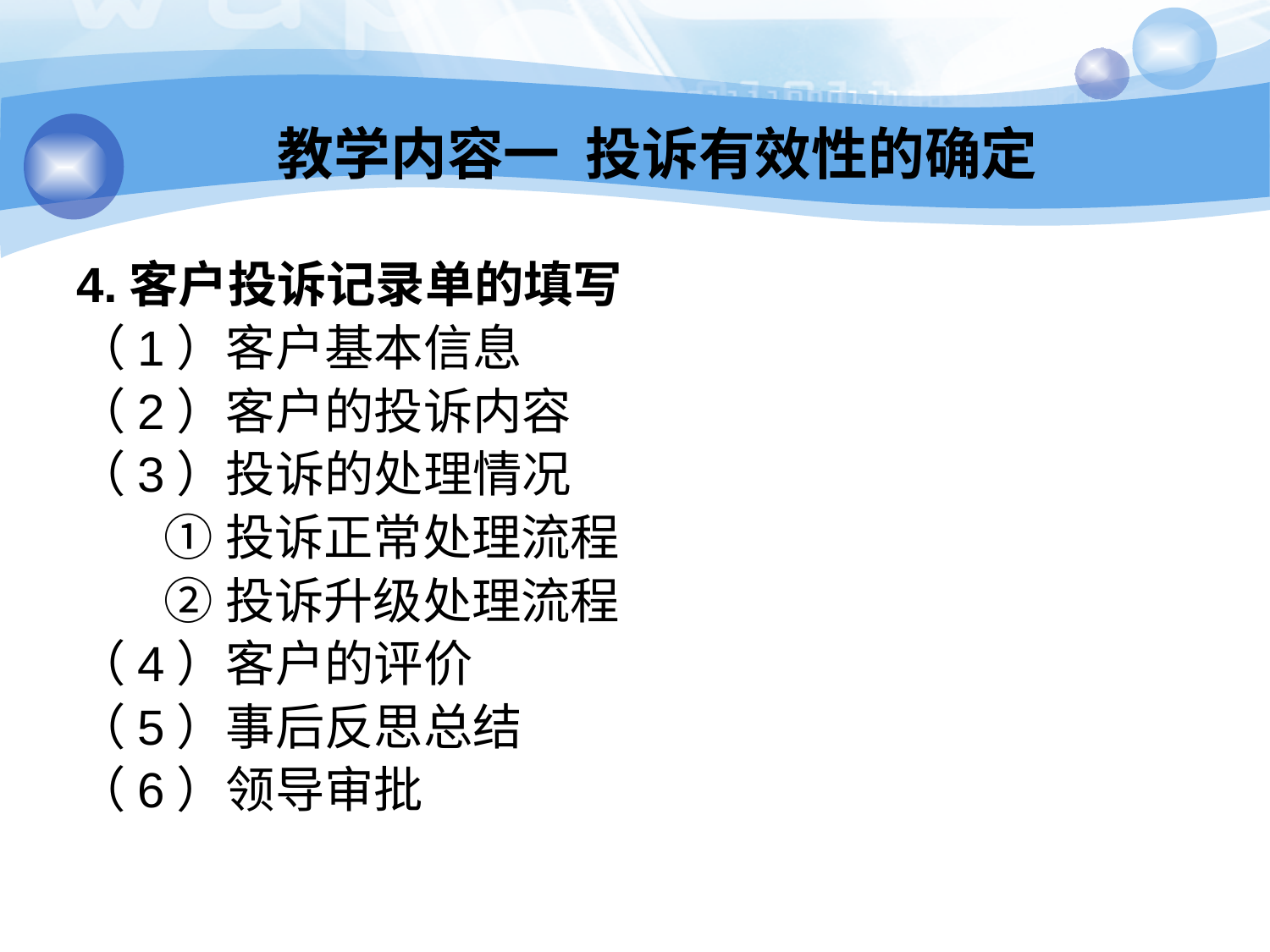

教学内容一  投诉有效性的确定
4.客户投诉记录单的填写
（1）客户基本信息
（2）客户的投诉内容
（3）投诉的处理情况
        ①投诉正常处理流程
        ②投诉升级处理流程
（4）客户的评价
（5）事后反思总结
（6）领导审批